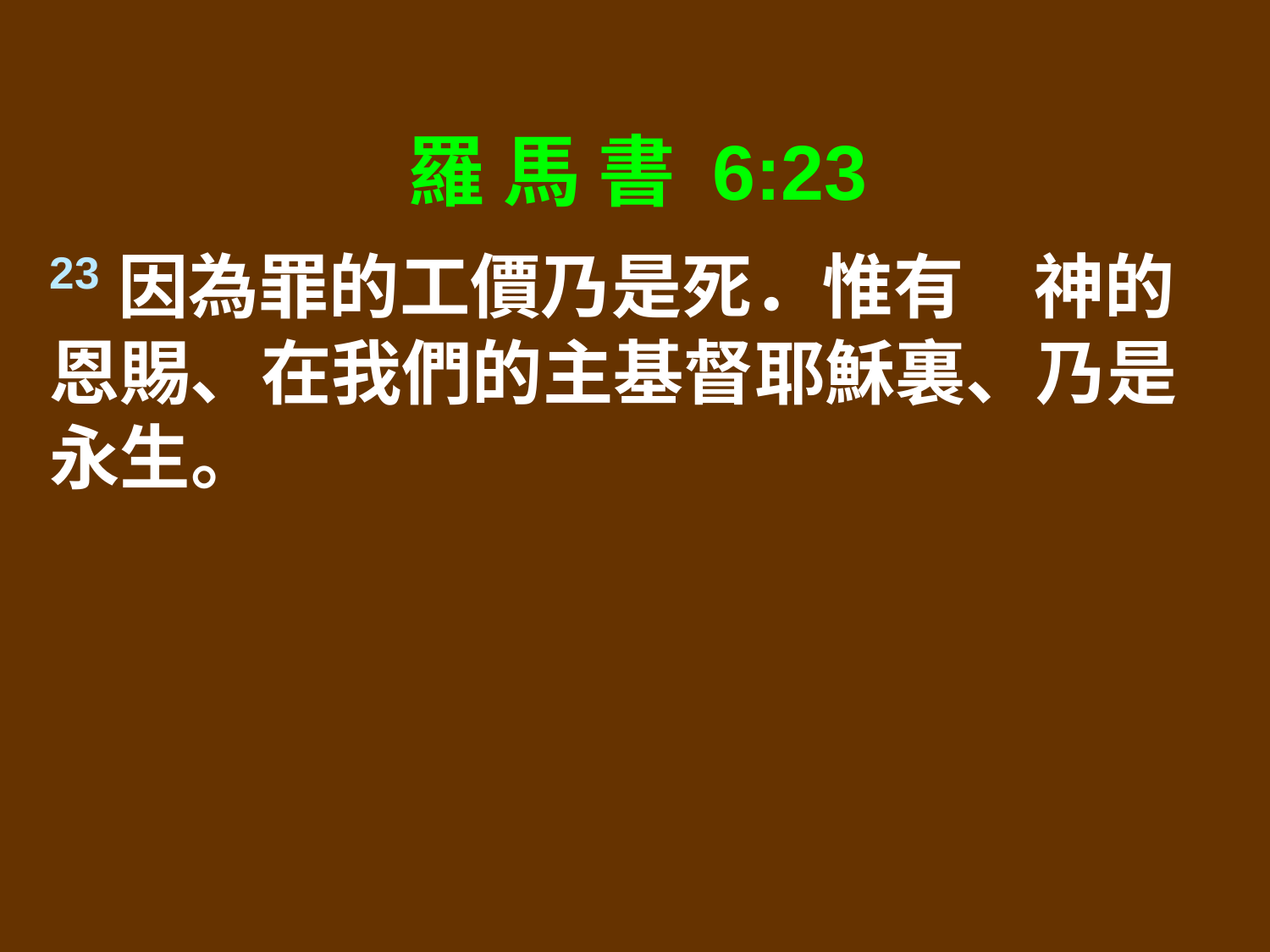

羅 馬 書 6:23
23因為罪的工價乃是死．惟有　神的恩賜、在我們的主基督耶穌裏、乃是永生。